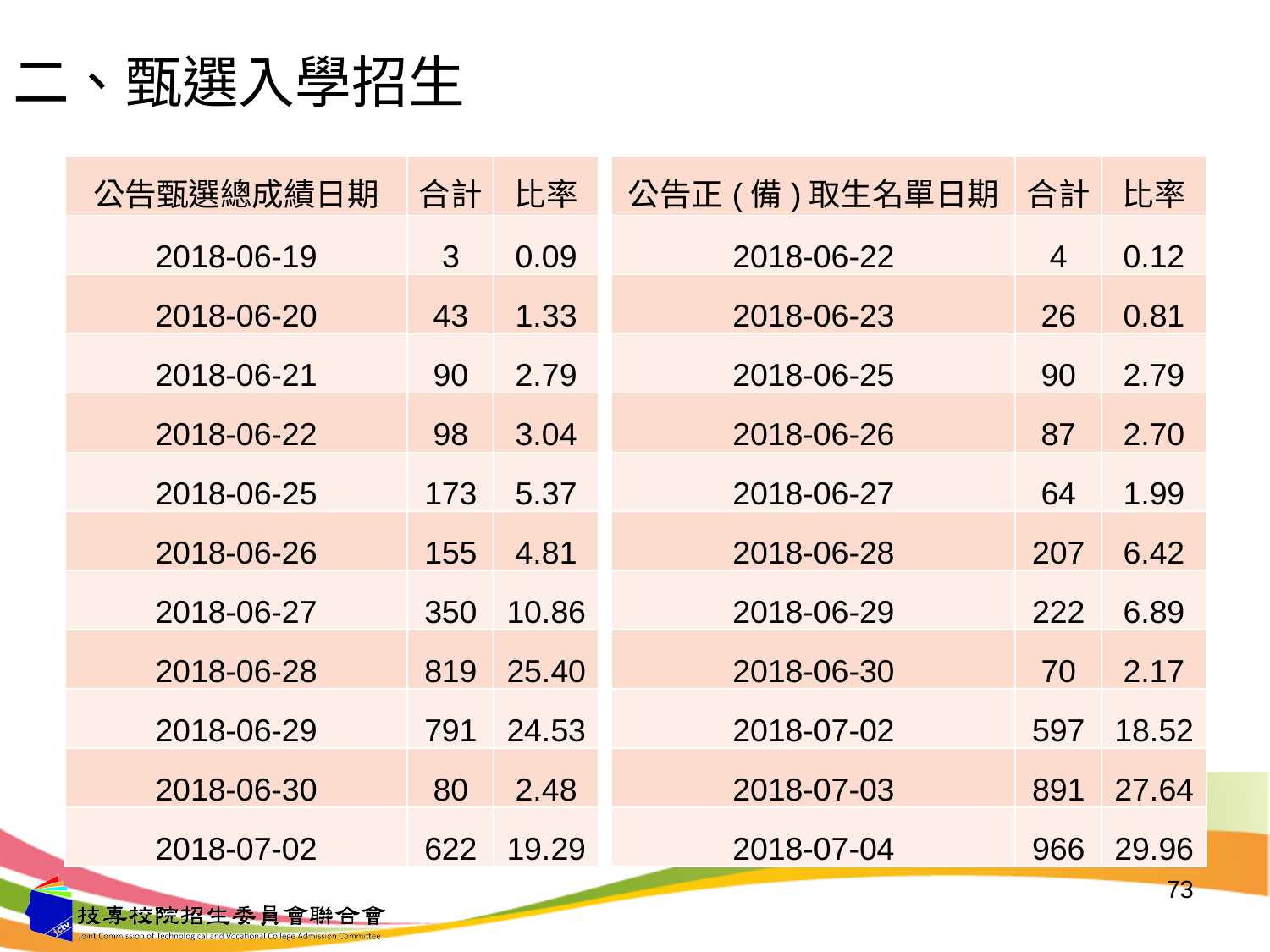

# 二、甄選入學招生
| 公告甄選總成績日期 | 合計 | 比率 |  | 公告正(備)取生名單日期 | 合計 | 比率 |
| --- | --- | --- | --- | --- | --- | --- |
| 2018-06-19 | 3 | 0.09 |  | 2018-06-22 | 4 | 0.12 |
| 2018-06-20 | 43 | 1.33 |  | 2018-06-23 | 26 | 0.81 |
| 2018-06-21 | 90 | 2.79 |  | 2018-06-25 | 90 | 2.79 |
| 2018-06-22 | 98 | 3.04 |  | 2018-06-26 | 87 | 2.70 |
| 2018-06-25 | 173 | 5.37 |  | 2018-06-27 | 64 | 1.99 |
| 2018-06-26 | 155 | 4.81 |  | 2018-06-28 | 207 | 6.42 |
| 2018-06-27 | 350 | 10.86 |  | 2018-06-29 | 222 | 6.89 |
| 2018-06-28 | 819 | 25.40 |  | 2018-06-30 | 70 | 2.17 |
| 2018-06-29 | 791 | 24.53 |  | 2018-07-02 | 597 | 18.52 |
| 2018-06-30 | 80 | 2.48 |  | 2018-07-03 | 891 | 27.64 |
| 2018-07-02 | 622 | 19.29 |  | 2018-07-04 | 966 | 29.96 |
73